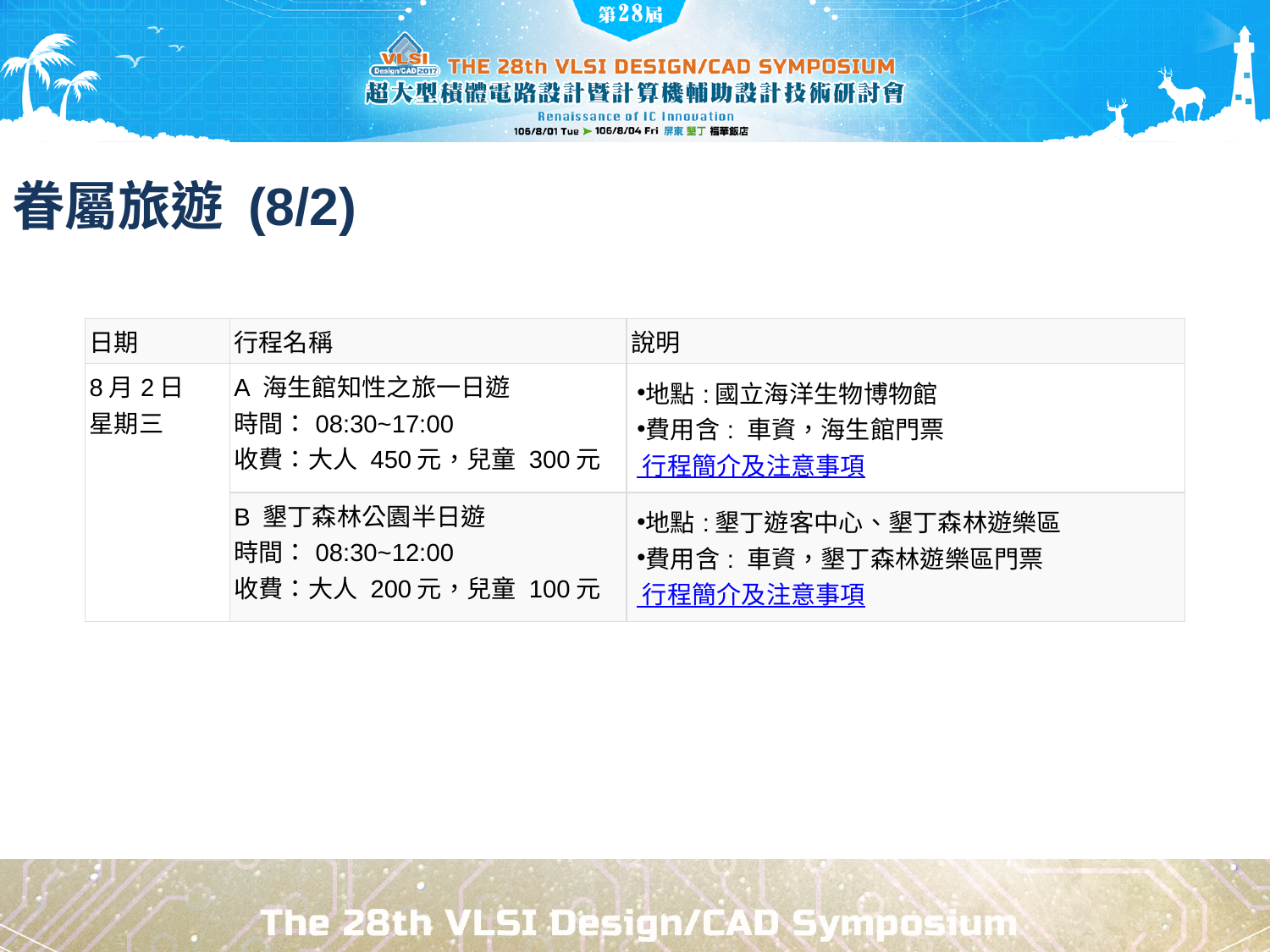

# 眷屬旅遊 (8/2)
| 日期 | 行程名稱 | 說明 |
| --- | --- | --- |
| 8月2日 星期三 | A 海生館知性之旅一日遊 時間：08:30~17:00 收費：大人 450元，兒童 300元 | 地點:國立海洋生物博物館 費用含: 車資，海生館門票  行程簡介及注意事項 |
|  | B 墾丁森林公園半日遊 時間：08:30~12:00 收費：大人 200元，兒童 100元 | 地點:墾丁遊客中心、墾丁森林遊樂區 費用含: 車資，墾丁森林遊樂區門票  行程簡介及注意事項 |